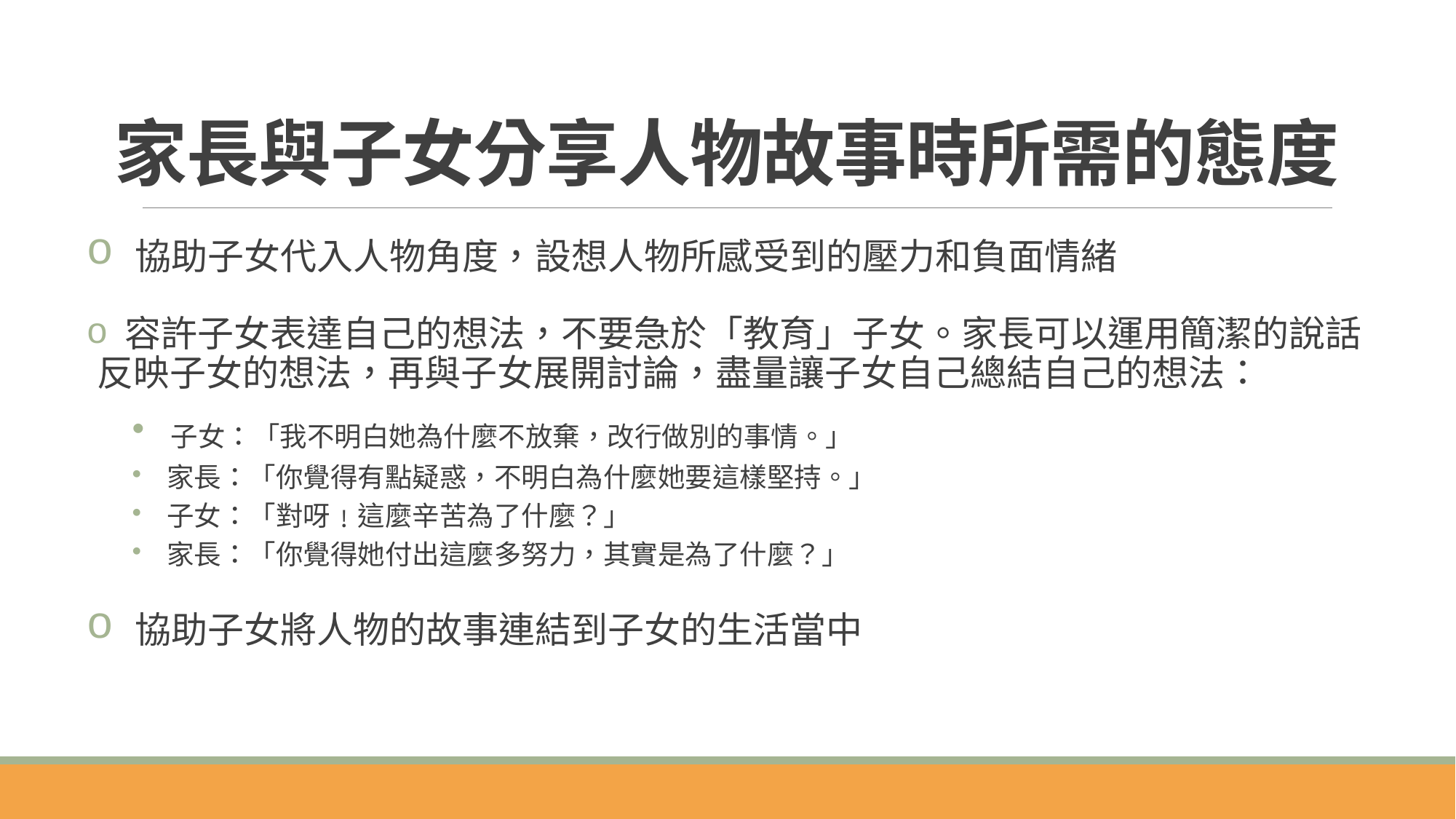

# 家長與子女分享人物故事時所需的態度
 協助子女代入人物角度，設想人物所感受到的壓力和負面情緒
 容許子女表達自己的想法，不要急於「教育」子女。家長可以運用簡潔的說話 反映子女的想法，再與子女展開討論，盡量讓子女自己總結自己的想法：
 子女：「我不明白她為什麼不放棄，改行做別的事情。」
 家長：「你覺得有點疑惑，不明白為什麼她要這樣堅持。」
 子女：「對呀﹗這麼辛苦為了什麼？」
 家長：「你覺得她付出這麼多努力，其實是為了什麼？」
 協助子女將人物的故事連結到子女的生活當中